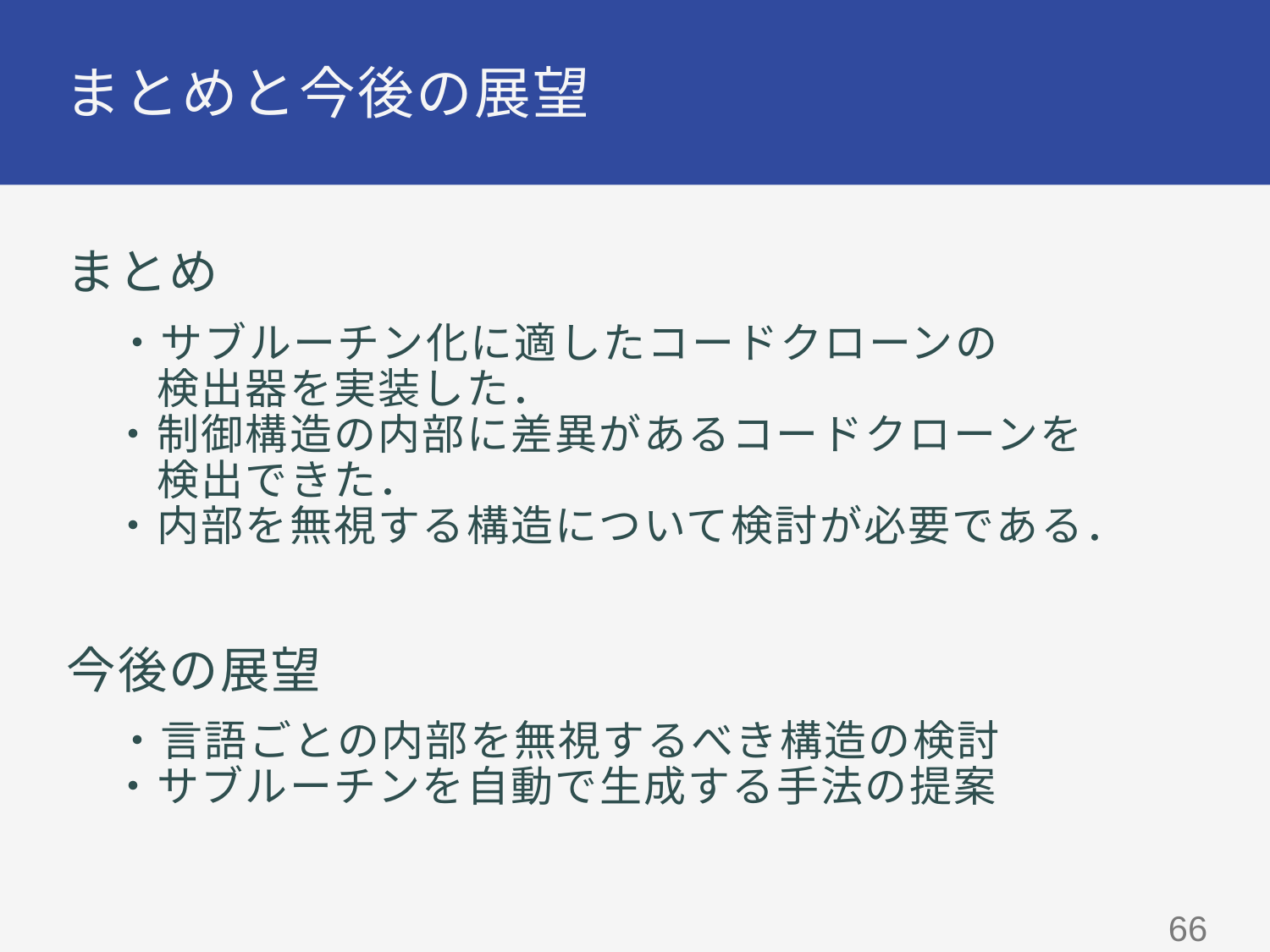

# まとめと今後の展望
まとめ
・サブルーチン化に適したコードクローンの
　検出器を実装した．
・制御構造の内部に差異があるコードクローンを
　検出できた．
・内部を無視する構造について検討が必要である．

今後の展望
・言語ごとの内部を無視するべき構造の検討
・サブルーチンを自動で生成する手法の提案
66